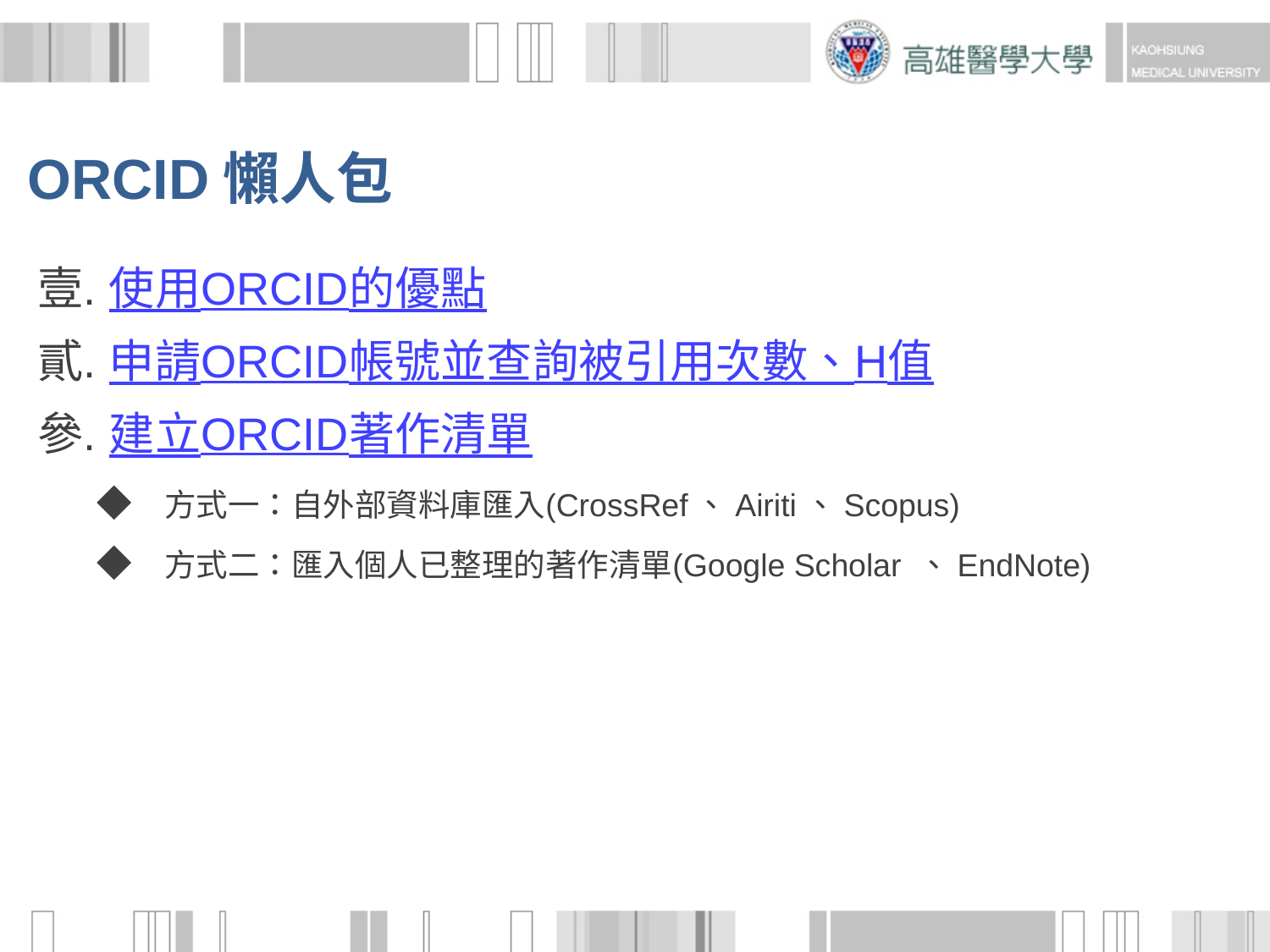

# ORCID懶人包
使用ORCID的優點
申請ORCID帳號並查詢被引用次數、H值
建立ORCID著作清單
方式一：自外部資料庫匯入(CrossRef、Airiti、Scopus)
方式二：匯入個人已整理的著作清單(Google Scholar 、EndNote)